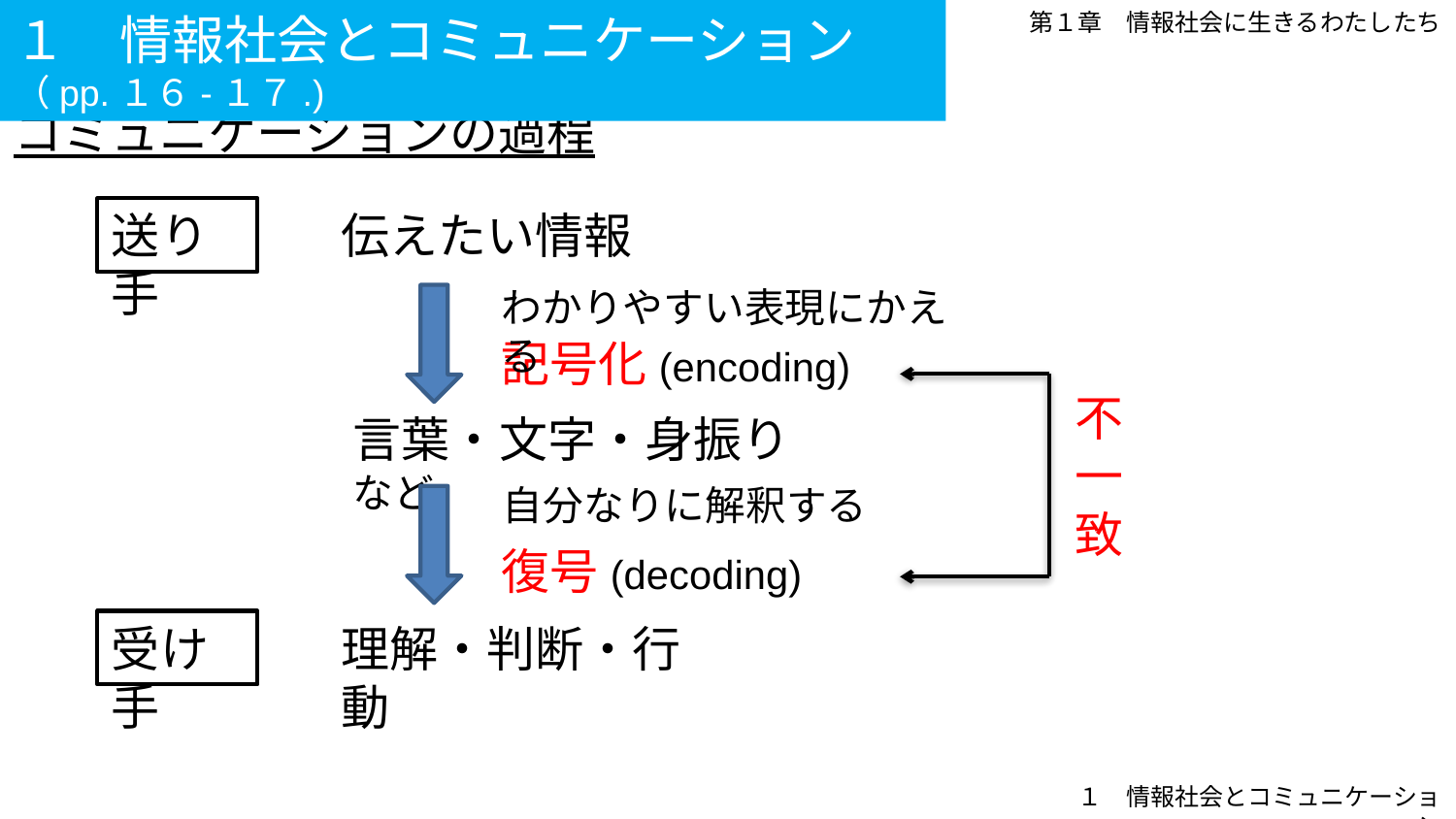

１　情報社会とコミュニケーション（pp.１６-１７.)
第１章　情報社会に生きるわたしたち
コミュニケーションの過程
伝えたい情報
送り手

言葉・文字・身振り　など

理解・判断・行動
受け手

わかりやすい表現にかえる
記号化(encoding)
不一致
自分なりに解釈する
復号(decoding)
１　情報社会とコミュニケーション